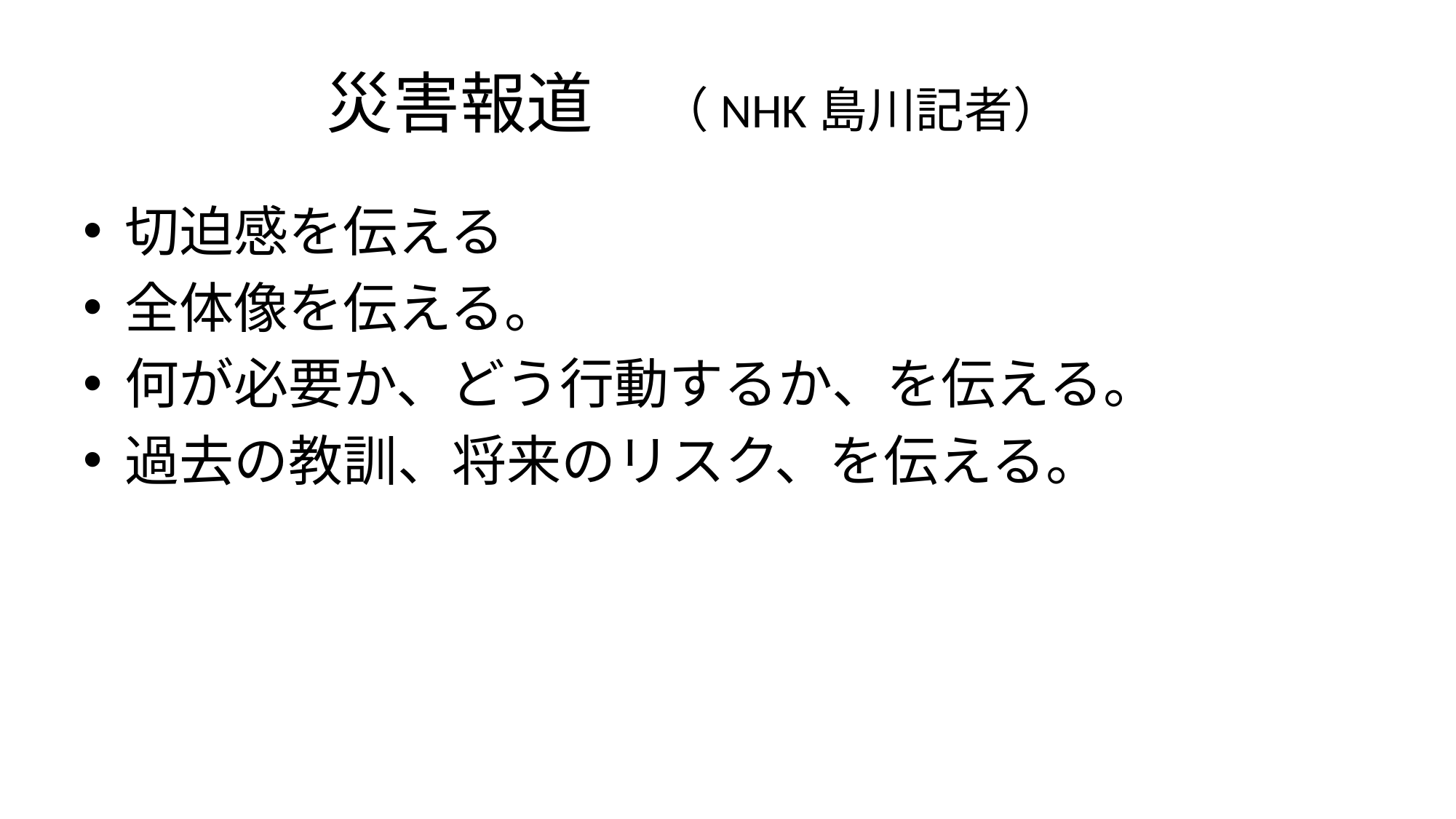

# 災害報道　（NHK島川記者）
切迫感を伝える
全体像を伝える。
何が必要か、どう行動するか、を伝える。
過去の教訓、将来のリスク、を伝える。